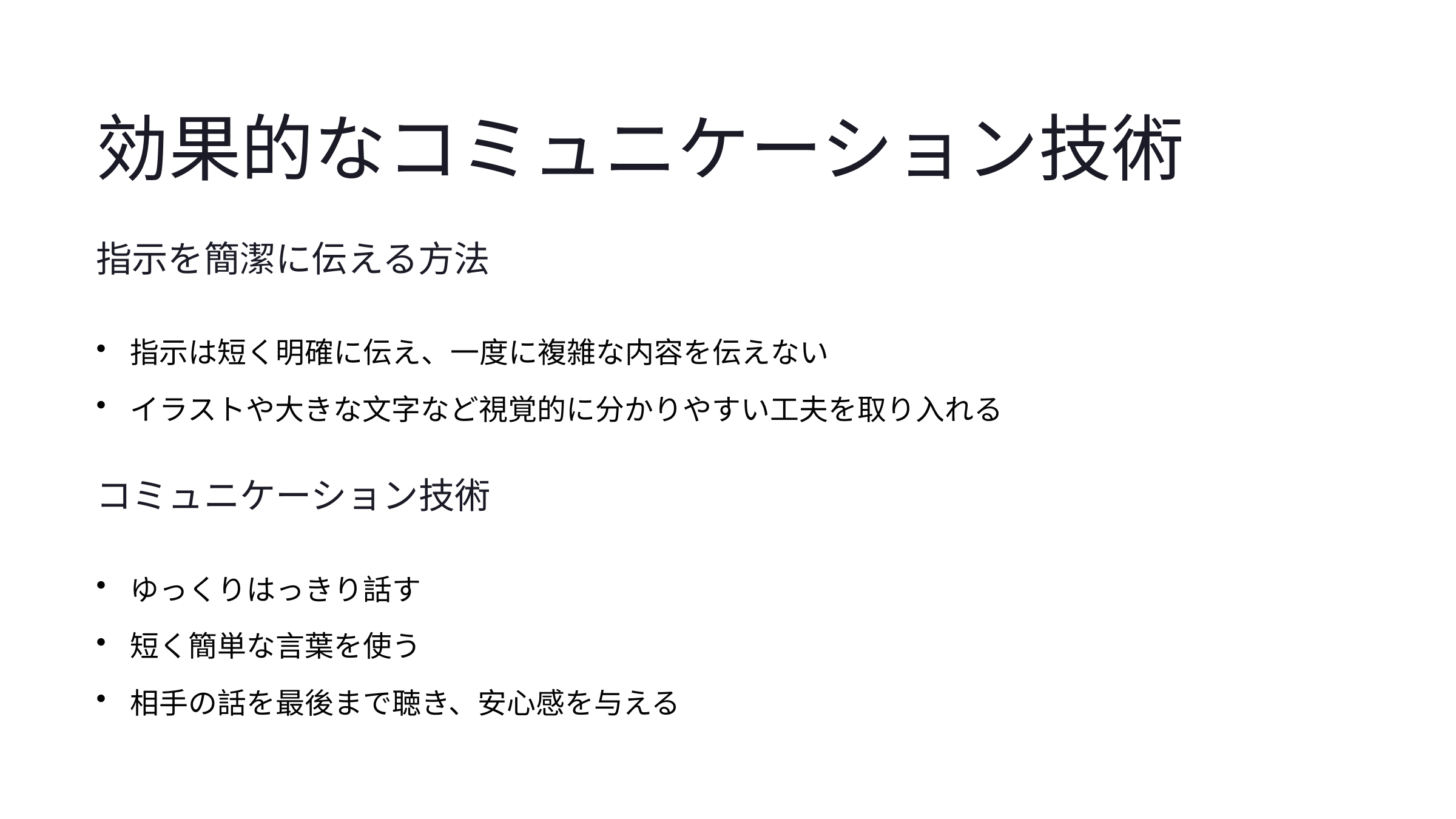

効果的なコミュニケーション技術
指示を簡潔に伝える方法
指示は短く明確に伝え、一度に複雑な内容を伝えない
イラストや大きな文字など視覚的に分かりやすい工夫を取り入れる
コミュニケーション技術
ゆっくりはっきり話す
短く簡単な言葉を使う
相手の話を最後まで聴き、安心感を与える